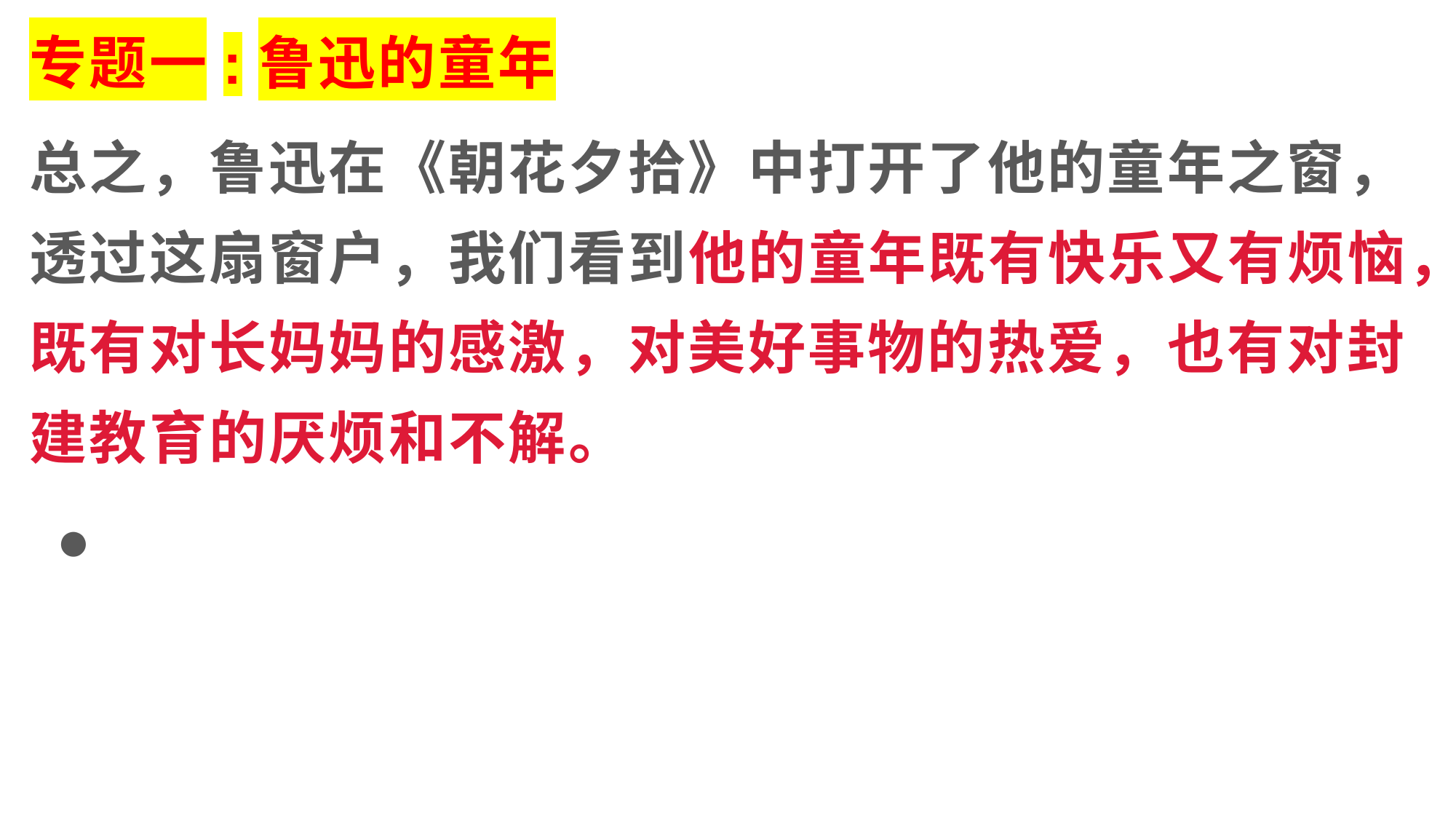

专题一:鲁迅的童年
总之，鲁迅在《朝花夕拾》中打开了他的童年之窗，透过这扇窗户，我们看到他的童年既有快乐又有烦恼，既有对长妈妈的感激，对美好事物的热爱，也有对封建教育的厌烦和不解。